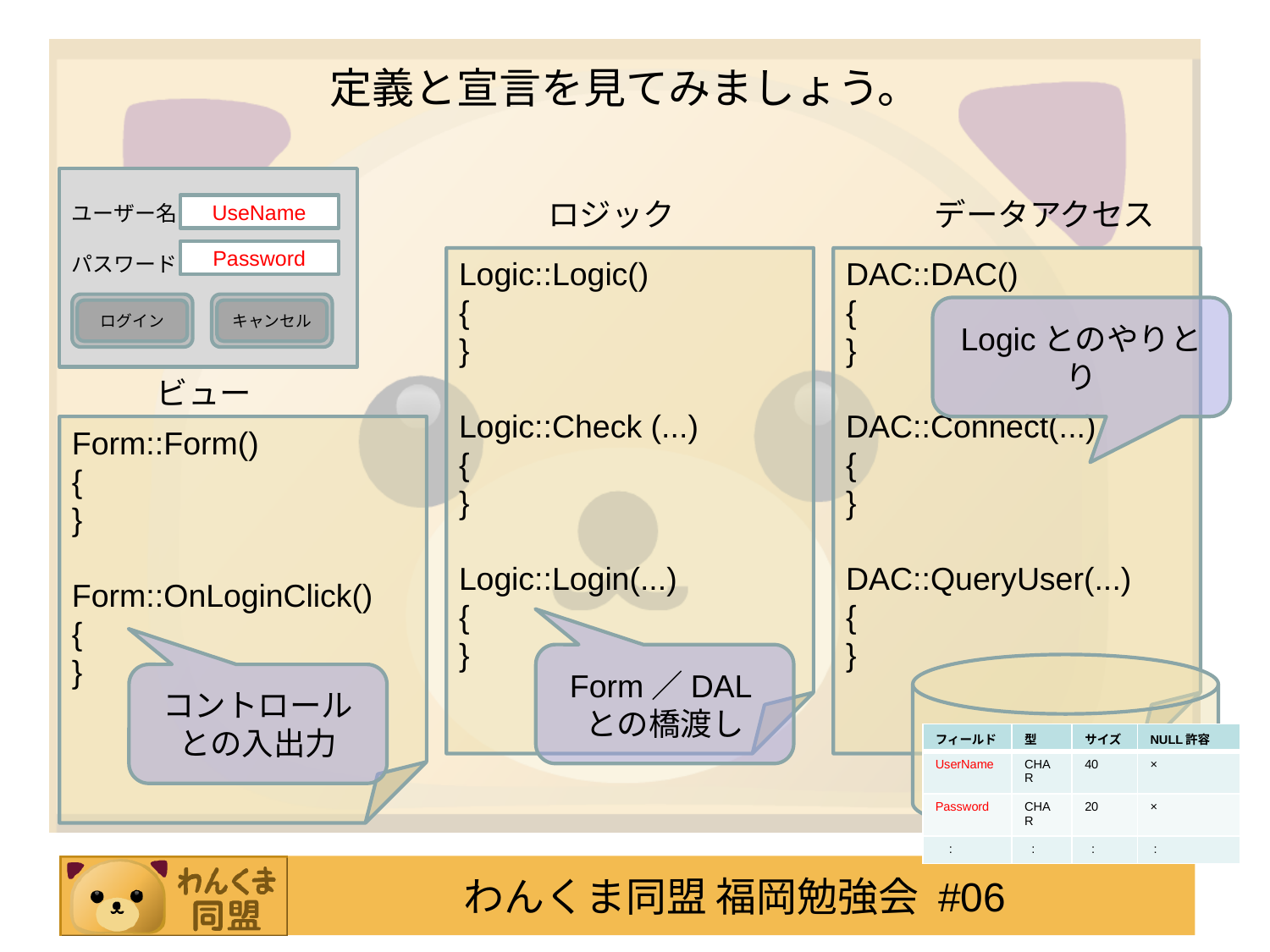

# 定義と宣言を見てみましょう。

ユーザー名

パスワード
UseName
Password

ログイン

キャンセル
ロジック
データアクセス
Logic::Logic()
{
}

Logic::Check (...)
{
}

Logic::Login(...)
{
}
DAC::DAC()
{
}

DAC::Connect(...)
{
}

DAC::QueryUser(...)
{
}
Logicとのやりとり
ビュー
Form::Form()
{
}

Form::OnLoginClick()
{
}
Form／DALとの橋渡し

コントロールとの入出力
| フィールド | 型 | サイズ | NULL許容 |
| --- | --- | --- | --- |
| UserName | CHAR | 40 | × |
| Password | CHAR | 20 | × |
| : | : | : | : |